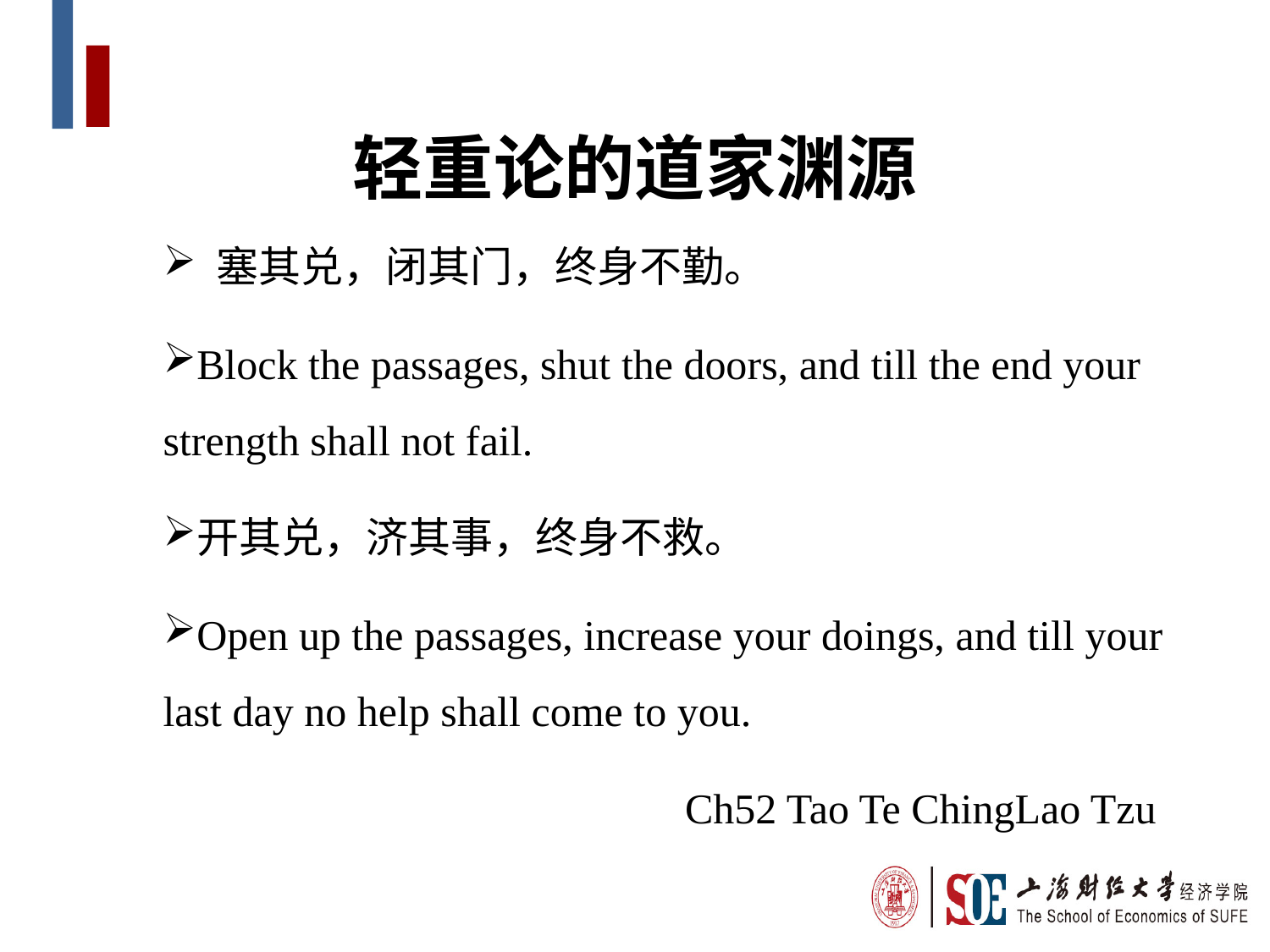

轻重论的道家渊源
 塞其兑，闭其门，终身不勤。
Block the passages, shut the doors, and till the end your strength shall not fail.
开其兑，济其事，终身不救。
Open up the passages, increase your doings, and till your last day no help shall come to you.
Ch52 Tao Te ChingLao Tzu